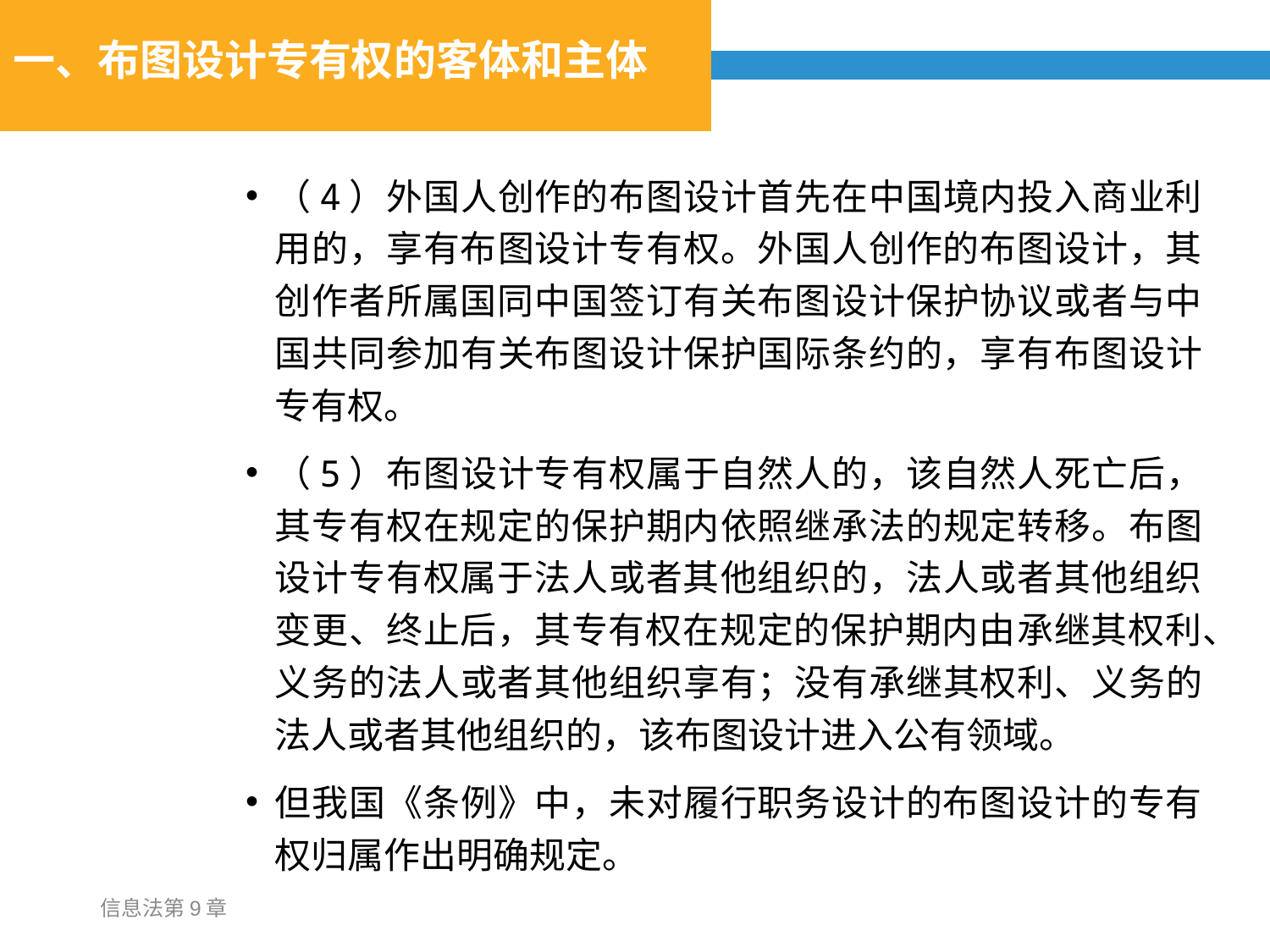

# 一、布图设计专有权的客体和主体
（4）外国人创作的布图设计首先在中国境内投入商业利用的，享有布图设计专有权。外国人创作的布图设计，其创作者所属国同中国签订有关布图设计保护协议或者与中国共同参加有关布图设计保护国际条约的，享有布图设计专有权。
（5）布图设计专有权属于自然人的，该自然人死亡后，其专有权在规定的保护期内依照继承法的规定转移。布图设计专有权属于法人或者其他组织的，法人或者其他组织变更、终止后，其专有权在规定的保护期内由承继其权利、义务的法人或者其他组织享有；没有承继其权利、义务的法人或者其他组织的，该布图设计进入公有领域。
但我国《条例》中，未对履行职务设计的布图设计的专有权归属作出明确规定。

信息法第9章